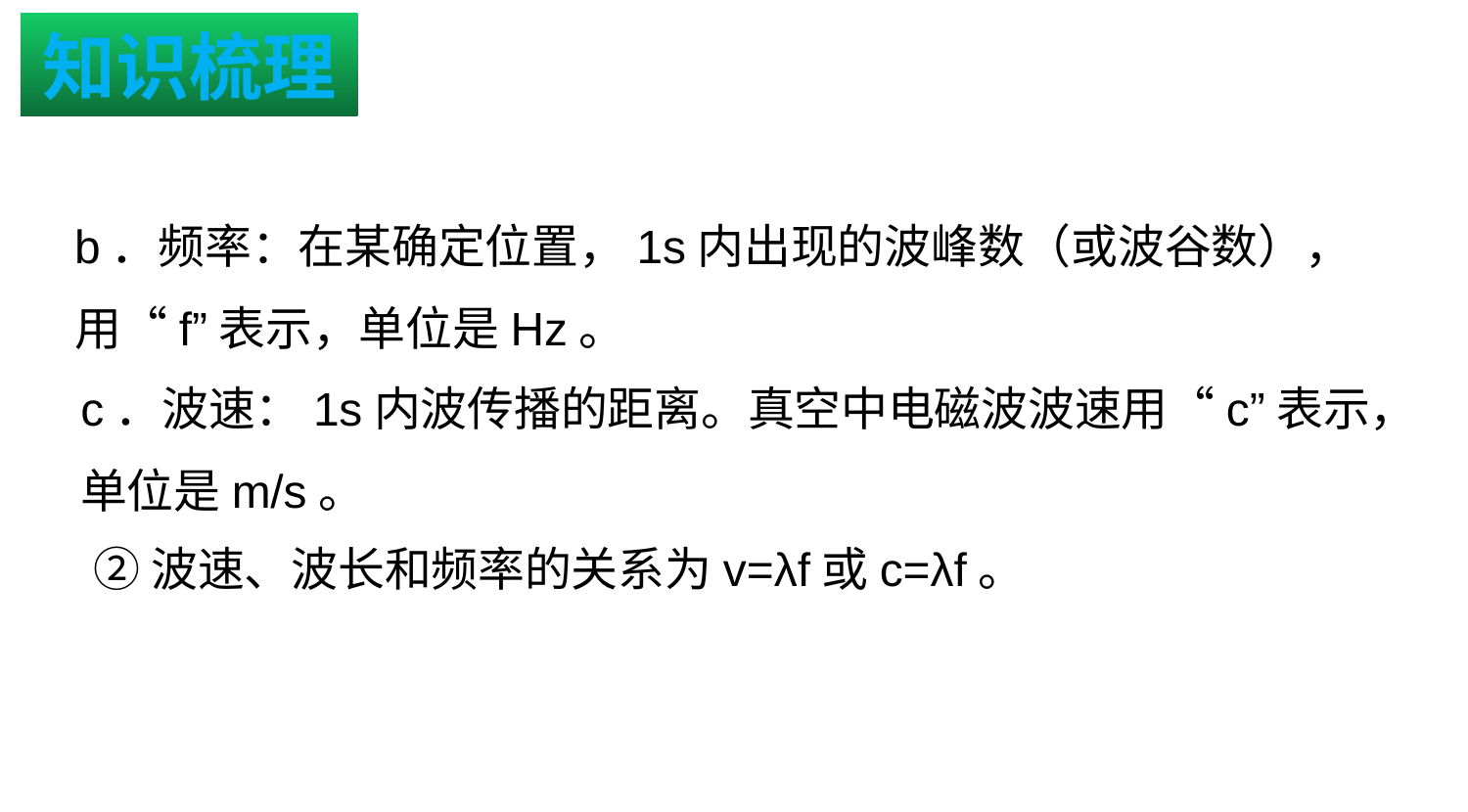

知识梳理
b．频率：在某确定位置，1s内出现的波峰数（或波谷数），

用“f”表示，单位是Hz。
c．波速：1s内波传播的距离。真空中电磁波波速用“c”表示，

单位是m/s。
②波速、波长和频率的关系为v=λf或c=λf。